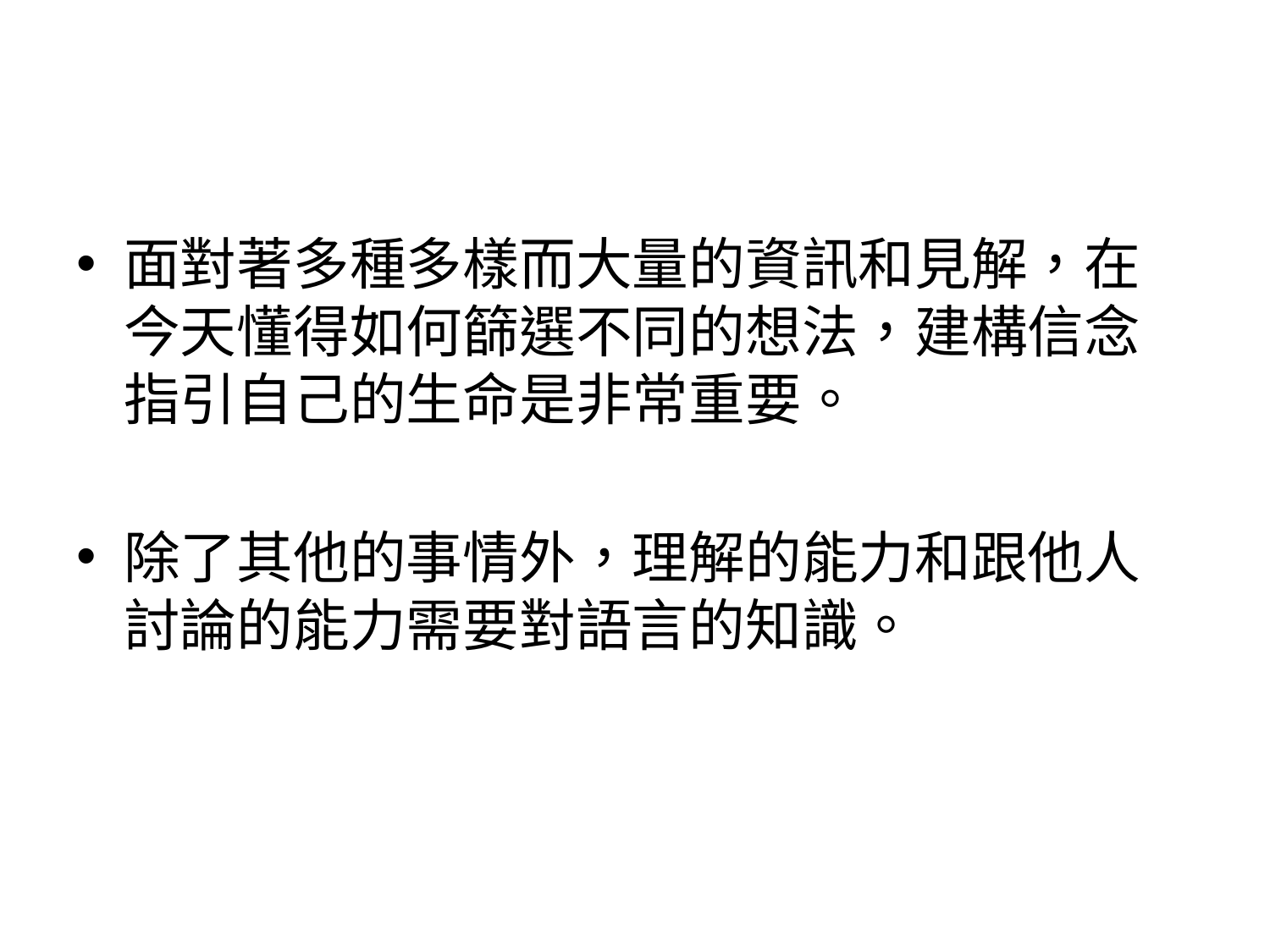

#
面對著多種多樣而大量的資訊和見解，在今天懂得如何篩選不同的想法，建構信念指引自己的生命是非常重要。

除了其他的事情外，理解的能力和跟他人討論的能力需要對語言的知識。